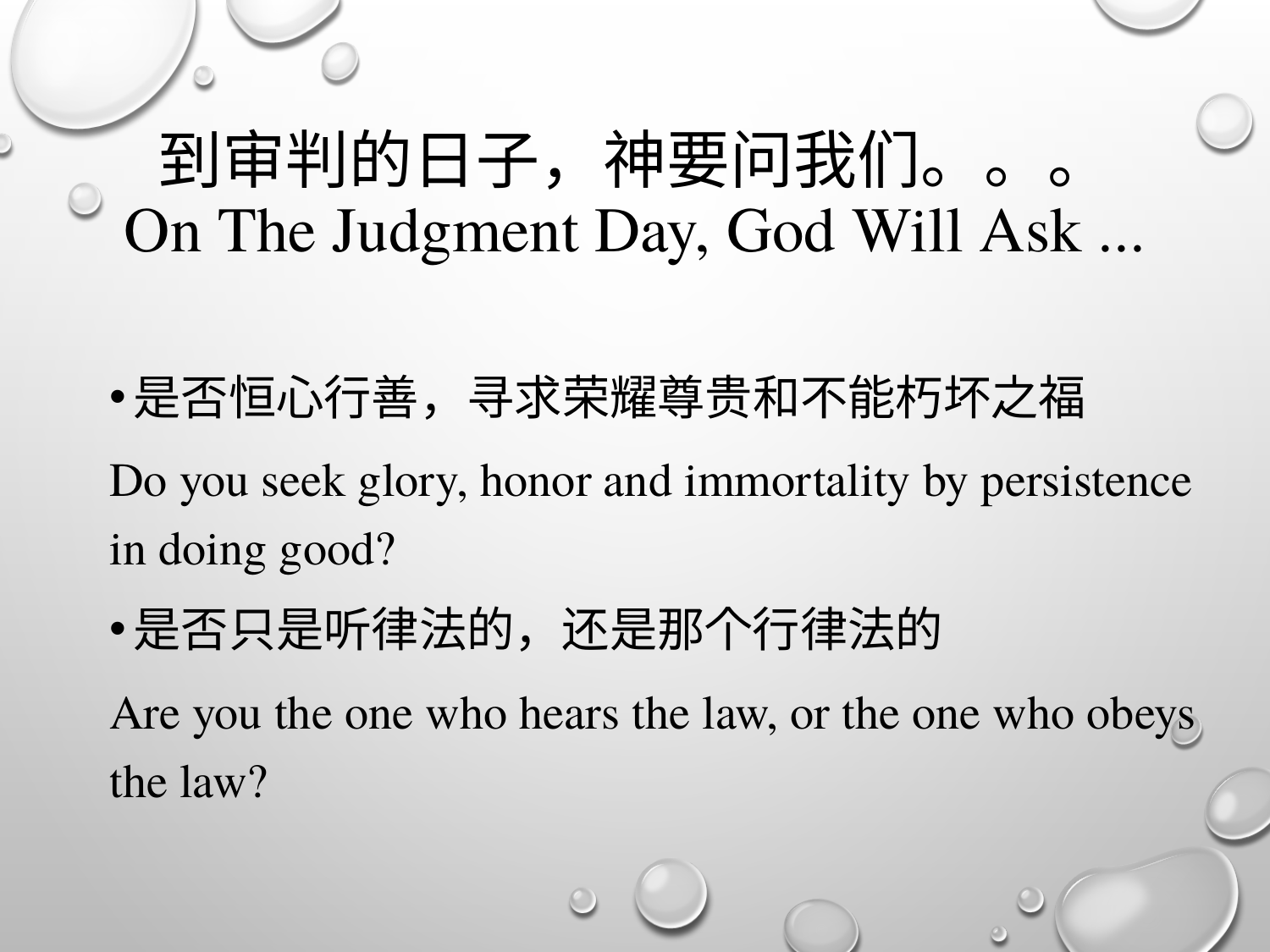

# 到审判的日子，神要问我们。。。 On The Judgment Day, God Will Ask ...
是否恒心行善，寻求荣耀尊贵和不能朽坏之福
Do you seek glory, honor and immortality by persistence in doing good?
是否只是听律法的，还是那个行律法的
Are you the one who hears the law, or the one who obeys the law?